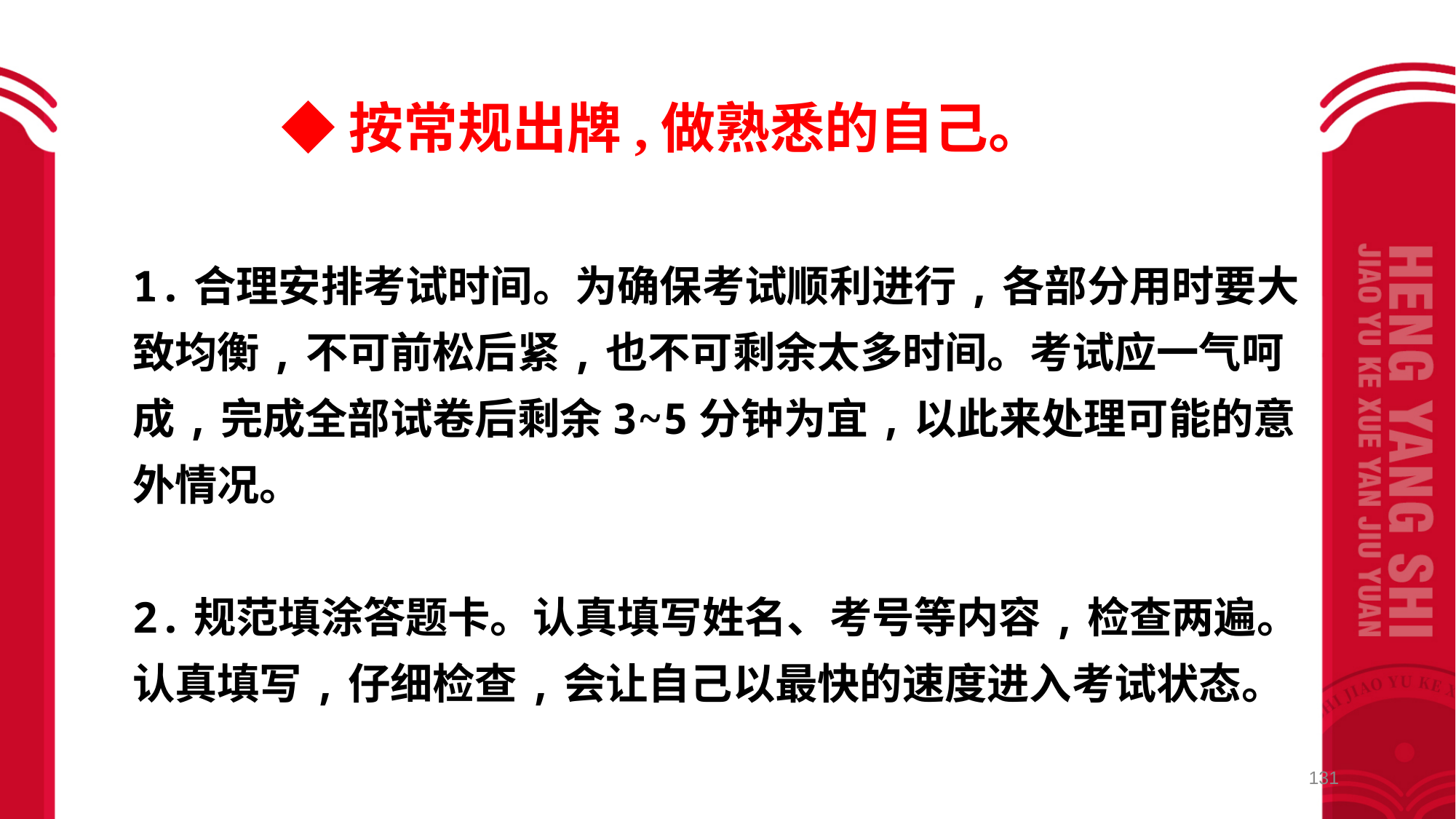

◆按常规出牌,做熟悉的自己。

1.合理安排考试时间。为确保考试顺利进行,各部分用时要大致均衡,不可前松后紧,也不可剩余太多时间。考试应一气呵成,完成全部试卷后剩余3~5分钟为宜,以此来处理可能的意外情况。

2.规范填涂答题卡。认真填写姓名、考号等内容,检查两遍。认真填写,仔细检查,会让自己以最快的速度进入考试状态。
131